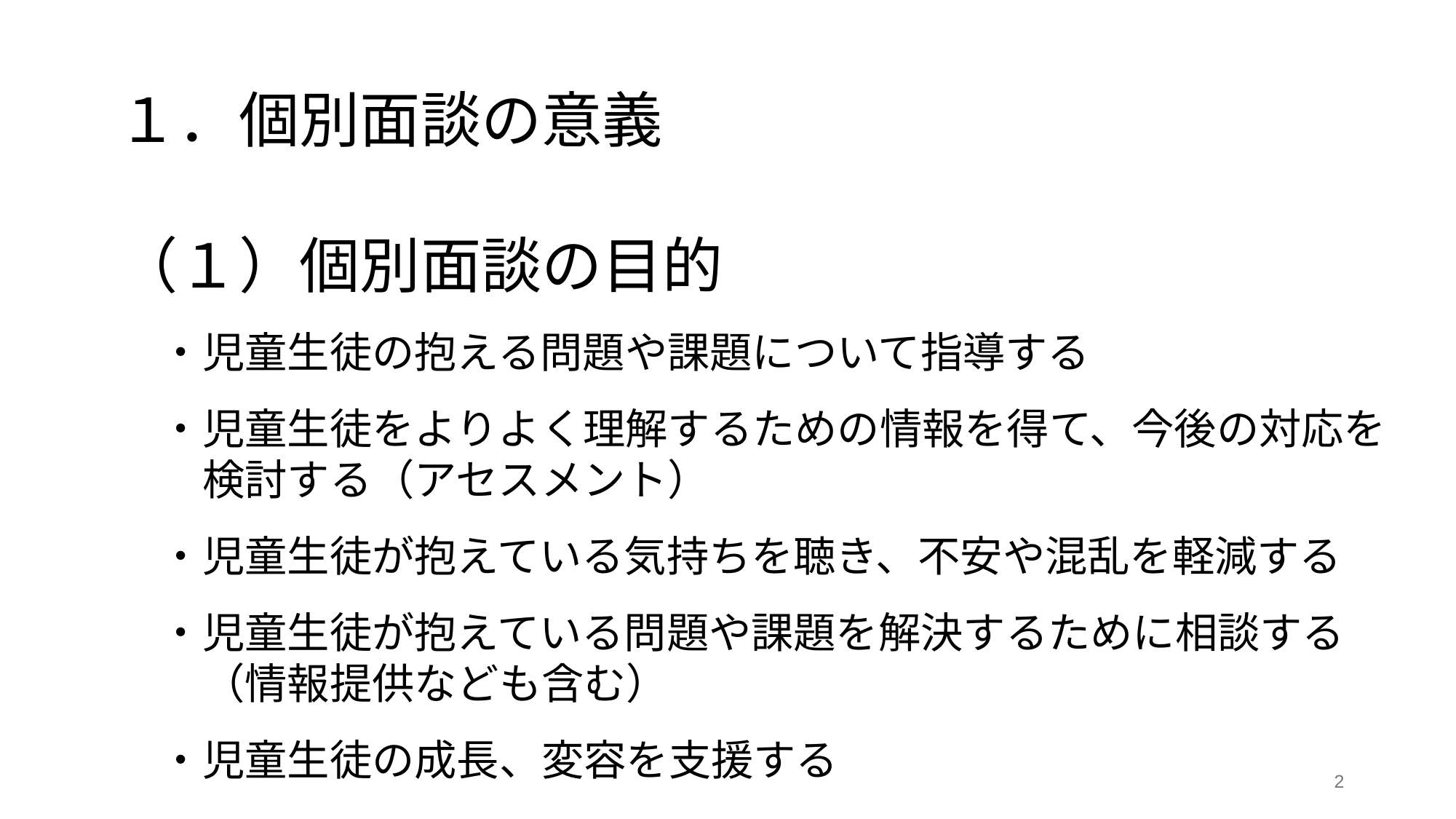

１．個別面談の意義

（１）個別面談の目的

　・児童生徒の抱える問題や課題について指導する

　・児童生徒をよりよく理解するための情報を得て、今後の対応を
　　検討する（アセスメント）

　・児童生徒が抱えている気持ちを聴き、不安や混乱を軽減する

　・児童生徒が抱えている問題や課題を解決するために相談する
　　（情報提供なども含む）

　・児童生徒の成長、変容を支援する
2